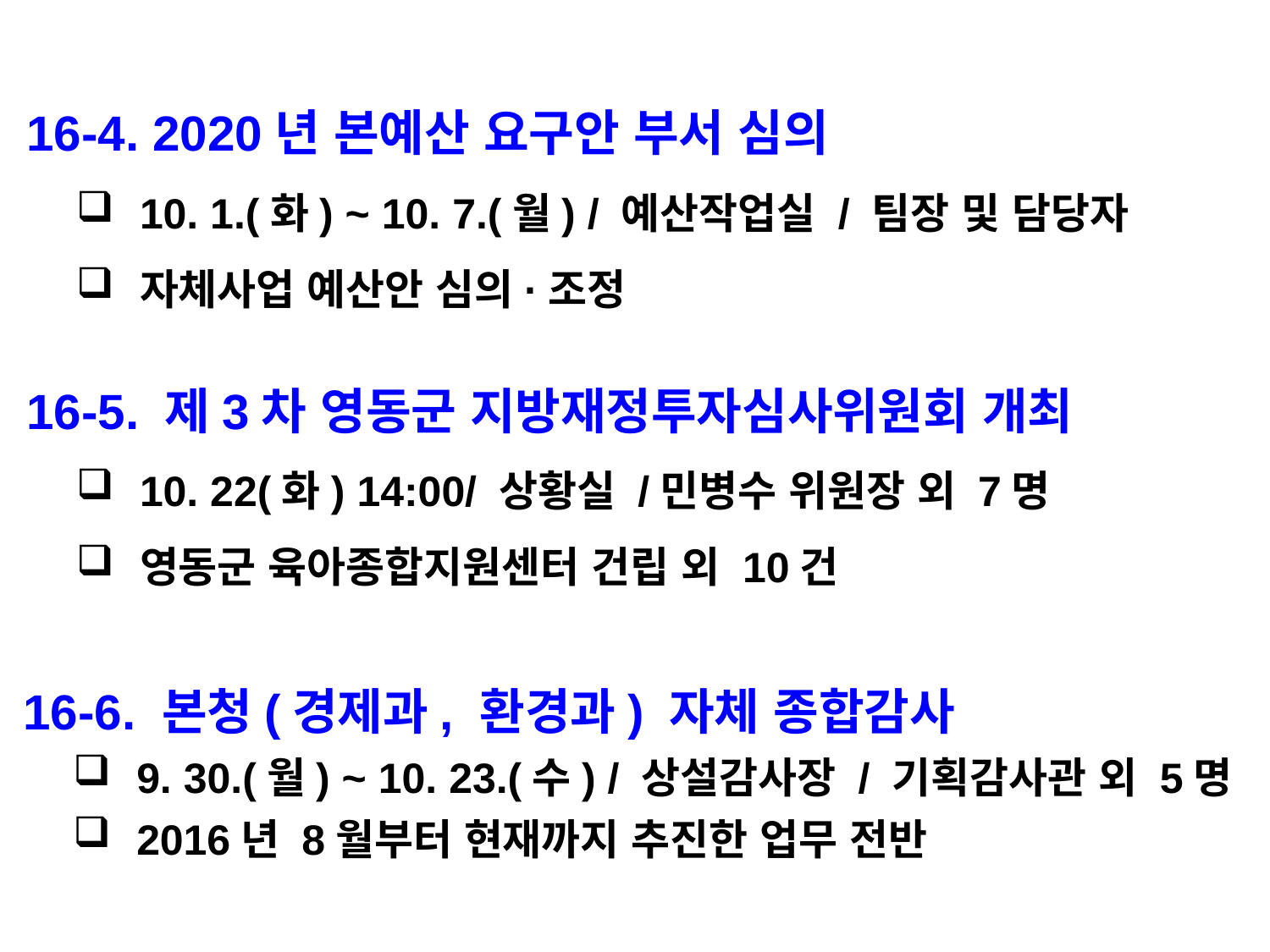

16-4. 2020년 본예산 요구안 부서 심의
10. 1.(화) ~ 10. 7.(월) / 예산작업실 / 팀장 및 담당자
자체사업 예산안 심의·조정
 16-5. 제3차 영동군 지방재정투자심사위원회 개최
10. 22(화) 14:00/ 상황실 /민병수 위원장 외 7명
영동군 육아종합지원센터 건립 외 10건

 16-6. 본청(경제과, 환경과) 자체 종합감사
9. 30.(월) ~ 10. 23.(수) / 상설감사장 / 기획감사관 외 5명
2016년 8월부터 현재까지 추진한 업무 전반